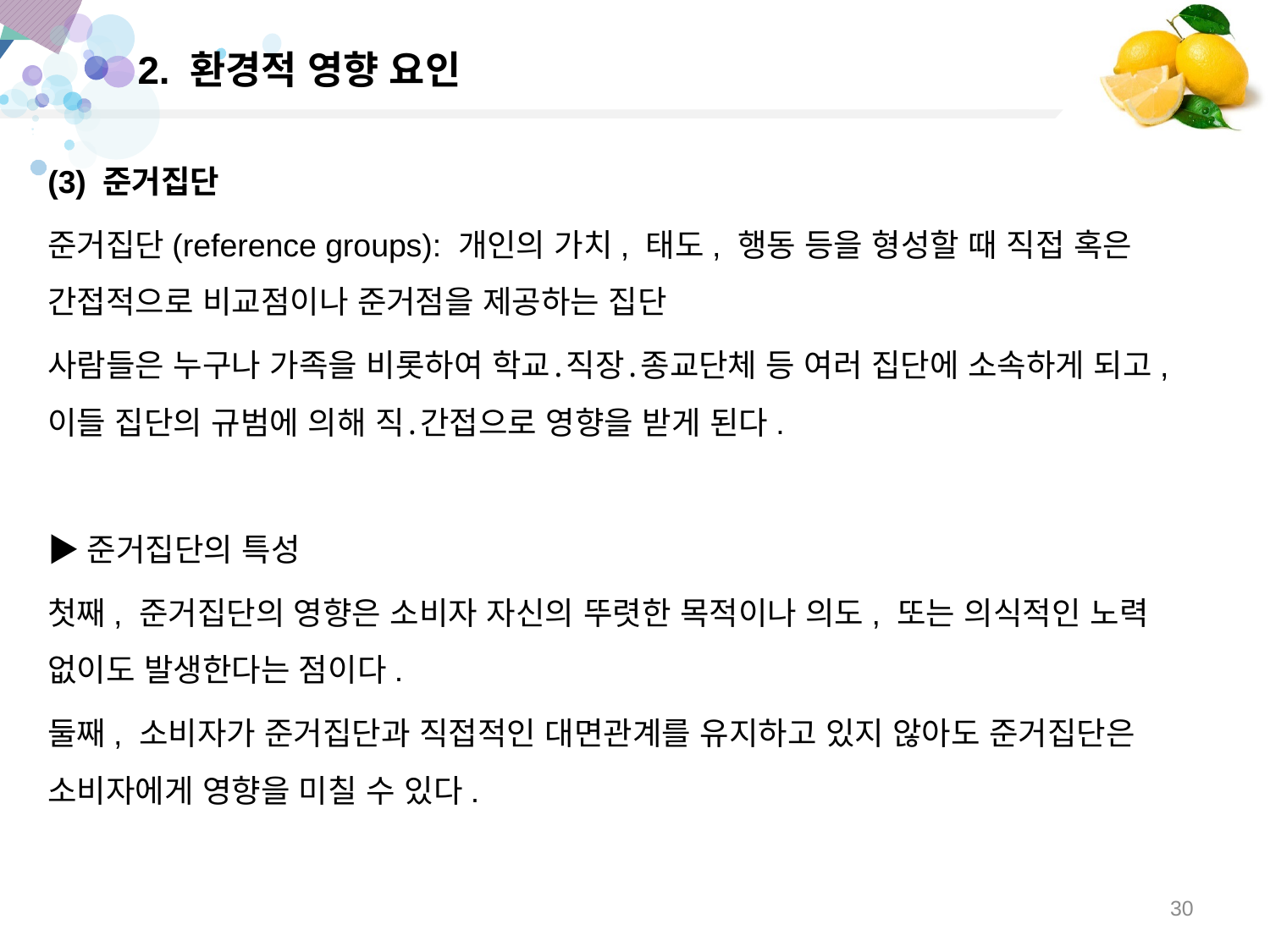

2. 환경적 영향 요인
(3) 준거집단
준거집단(reference groups): 개인의 가치, 태도, 행동 등을 형성할 때 직접 혹은 간접적으로 비교점이나 준거점을 제공하는 집단
사람들은 누구나 가족을 비롯하여 학교․직장․종교단체 등 여러 집단에 소속하게 되고, 이들 집단의 규범에 의해 직․간접으로 영향을 받게 된다.

▶준거집단의 특성
첫째, 준거집단의 영향은 소비자 자신의 뚜렷한 목적이나 의도, 또는 의식적인 노력 없이도 발생한다는 점이다.
둘째, 소비자가 준거집단과 직접적인 대면관계를 유지하고 있지 않아도 준거집단은 소비자에게 영향을 미칠 수 있다.

30